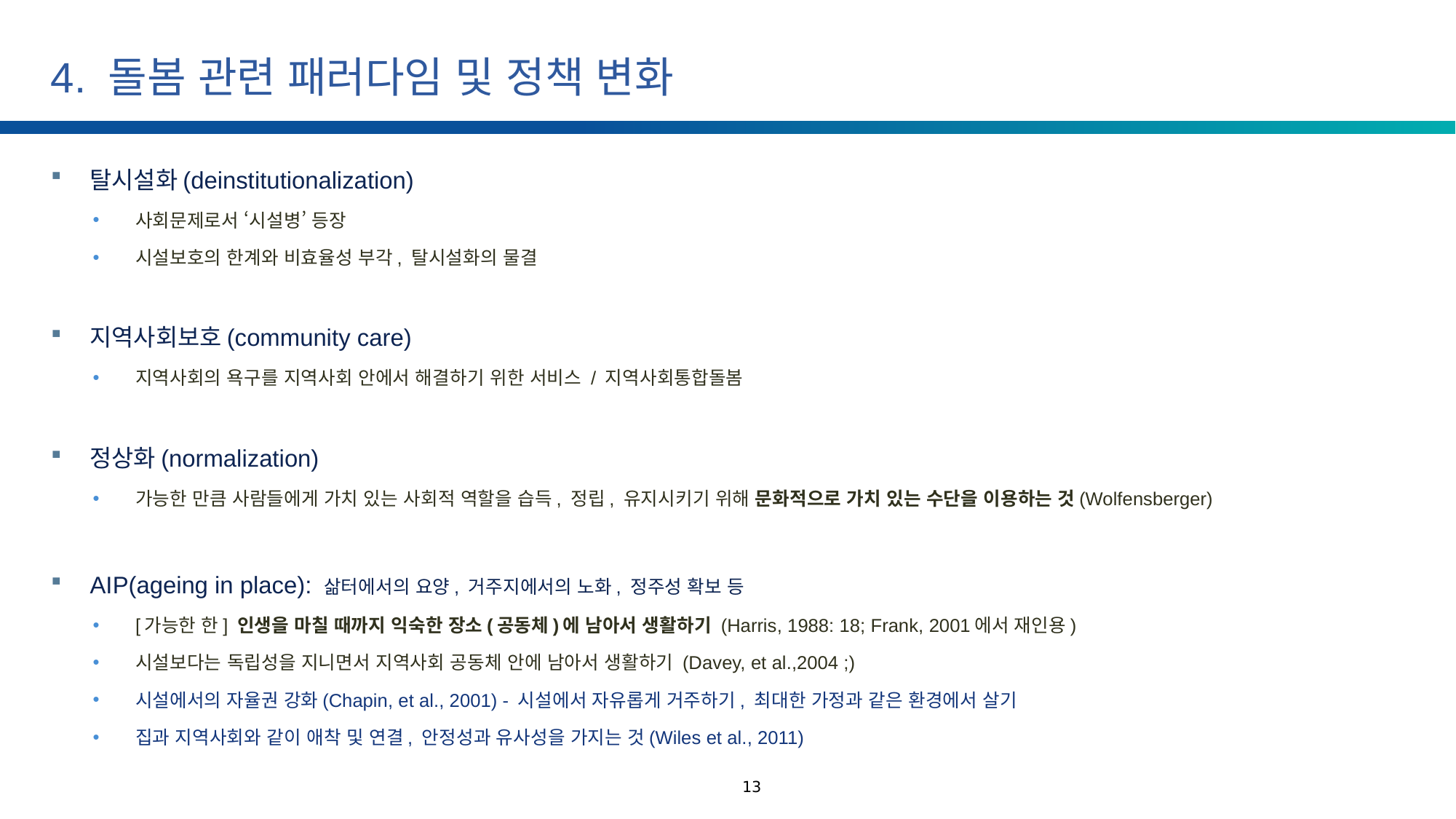

# 4. 돌봄 관련 패러다임 및 정책 변화
탈시설화(deinstitutionalization)
사회문제로서 ‘시설병’ 등장
시설보호의 한계와 비효율성 부각, 탈시설화의 물결

지역사회보호(community care)
지역사회의 욕구를 지역사회 안에서 해결하기 위한 서비스 / 지역사회통합돌봄

정상화(normalization)
가능한 만큼 사람들에게 가치 있는 사회적 역할을 습득, 정립, 유지시키기 위해 문화적으로 가치 있는 수단을 이용하는 것(Wolfensberger)

AIP(ageing in place): 삶터에서의 요양, 거주지에서의 노화, 정주성 확보 등
[가능한 한] 인생을 마칠 때까지 익숙한 장소(공동체)에 남아서 생활하기 (Harris, 1988: 18; Frank, 2001에서 재인용)
시설보다는 독립성을 지니면서 지역사회 공동체 안에 남아서 생활하기 (Davey, et al.,2004 ;)
시설에서의 자율권 강화(Chapin, et al., 2001) - 시설에서 자유롭게 거주하기, 최대한 가정과 같은 환경에서 살기
집과 지역사회와 같이 애착 및 연결, 안정성과 유사성을 가지는 것(Wiles et al., 2011)

13